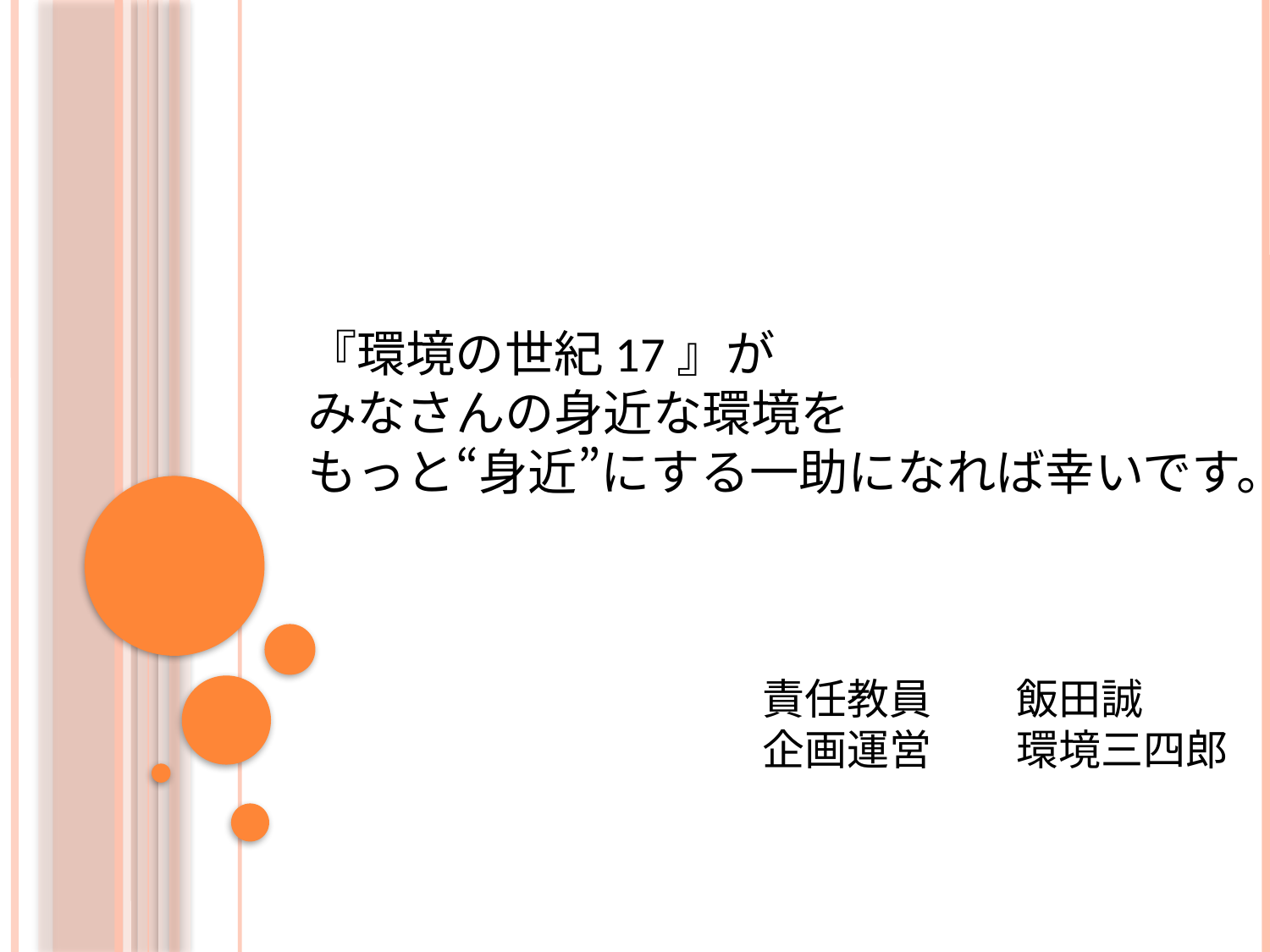

『環境の世紀17』が
みなさんの身近な環境を
もっと“身近”にする一助になれば幸いです。

責任教員　　飯田誠
企画運営　　環境三四郎